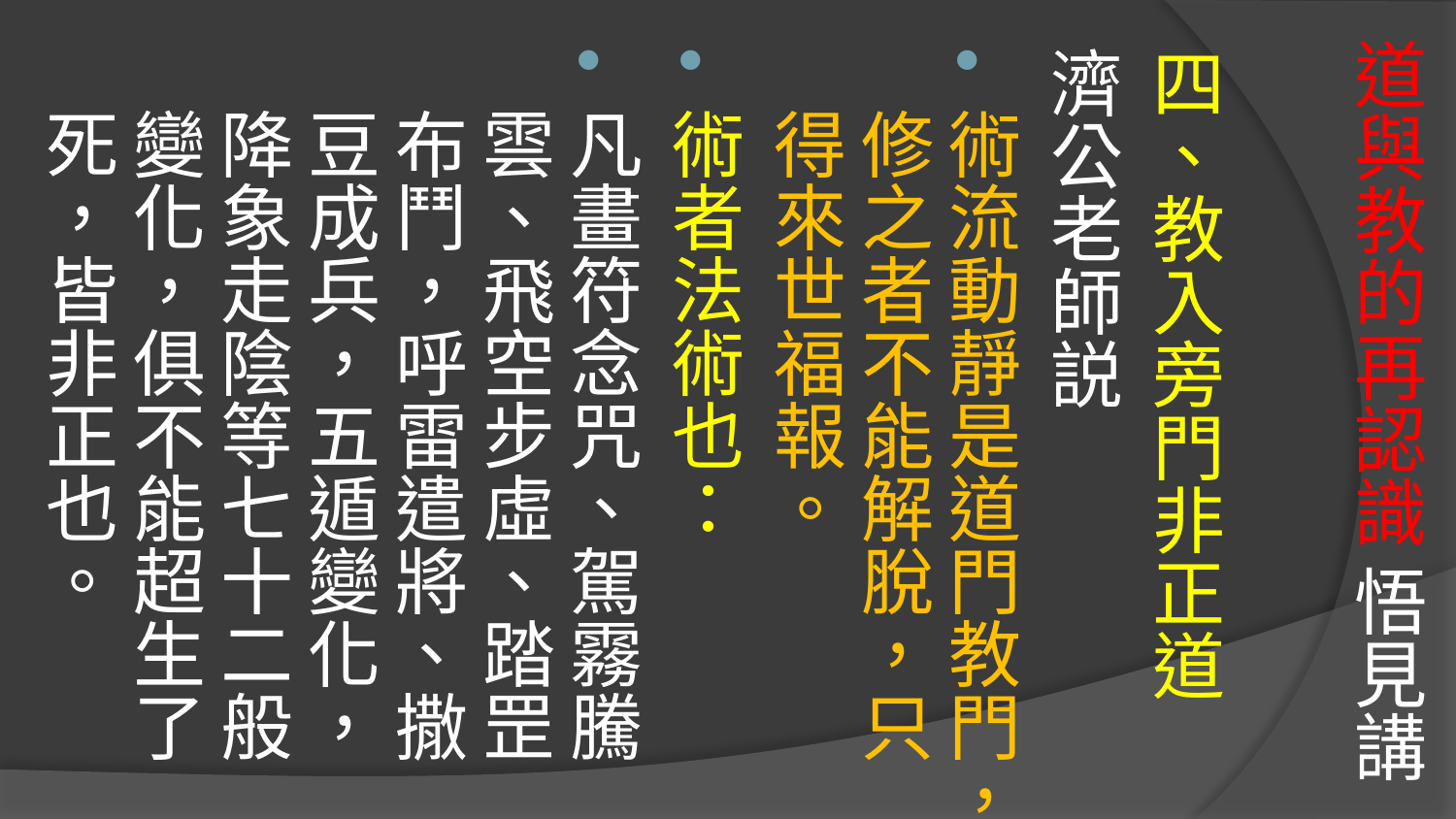

四、教入旁門非正道
濟公老師説
術流動靜是道門教門，修之者不能解脫，只得來世福報。
術者法術也：
凡畫符念咒、駕霧騰雲、飛空步虛、踏罡布鬥，呼雷遣將、撒豆成兵，五遁變化，降象走陰等七十二般變化，俱不能超生了死，皆非正也。
# 道與教的再認識 悟見講